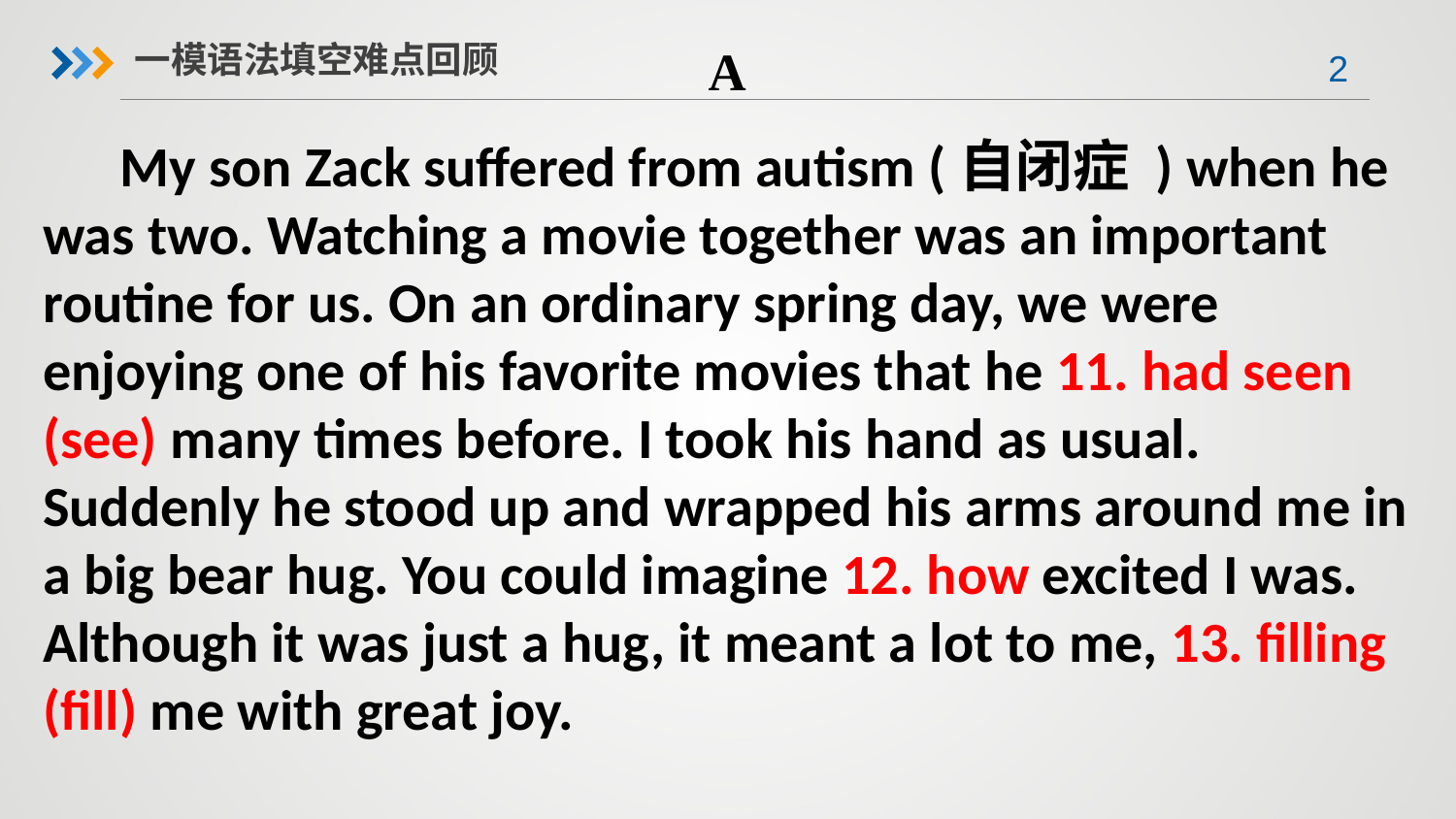

一模语法填空难点回顾
A
      My son Zack suffered from autism (自闭症 ) when he was two. Watching a movie together was an important routine for us. On an ordinary spring day, we were enjoying one of his favorite movies that he 11. had seen (see) many times before. I took his hand as usual. Suddenly he stood up and wrapped his arms around me in a big bear hug. You could imagine 12. how excited I was. Although it was just a hug, it meant a lot to me, 13. filling (fill) me with great joy.